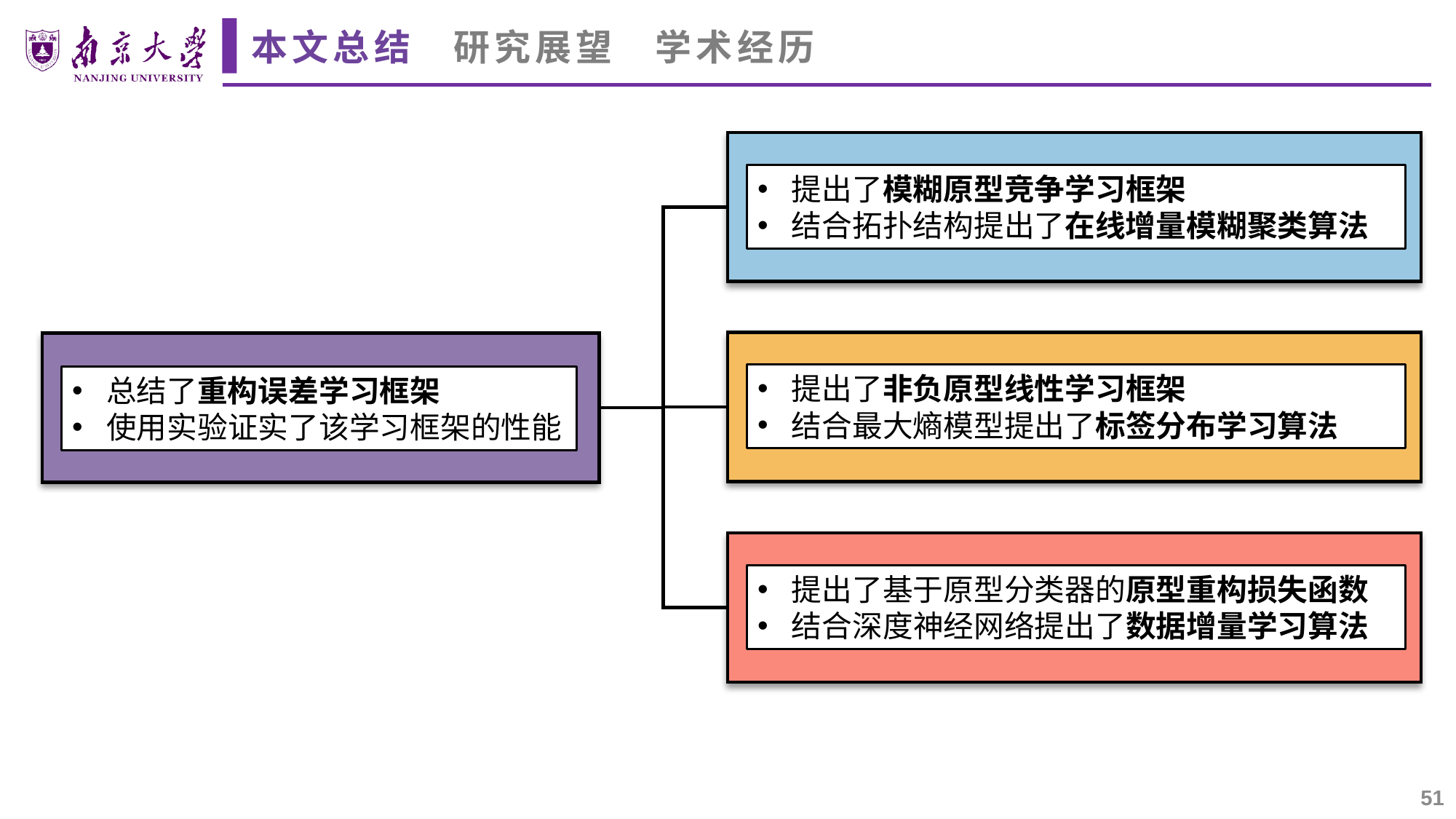

本文总结   研究展望   学术经历

提出了模糊原型竞争学习框架
结合拓扑结构提出了在线增量模糊聚类算法

提出了非负原型线性学习框架
结合最大熵模型提出了标签分布学习算法
总结了重构误差学习框架
使用实验证实了该学习框架的性能

提出了基于原型分类器的原型重构损失函数
结合深度神经网络提出了数据增量学习算法
51